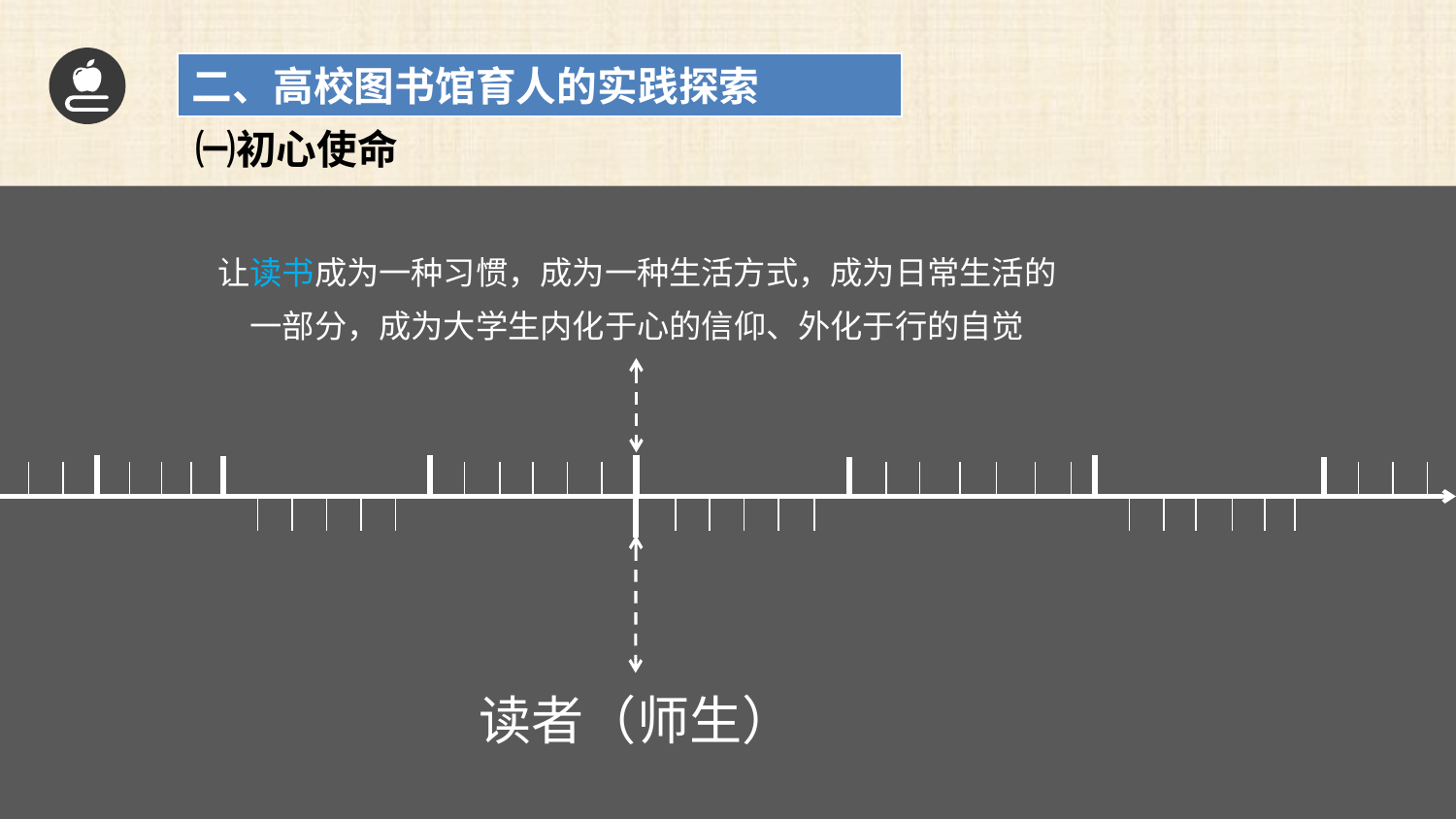

二、高校图书馆育人的实践探索
㈠初心使命

让读书成为一种习惯，成为一种生活方式，成为日常生活的一部分，成为大学生内化于心的信仰、外化于行的自觉
读者（师生）